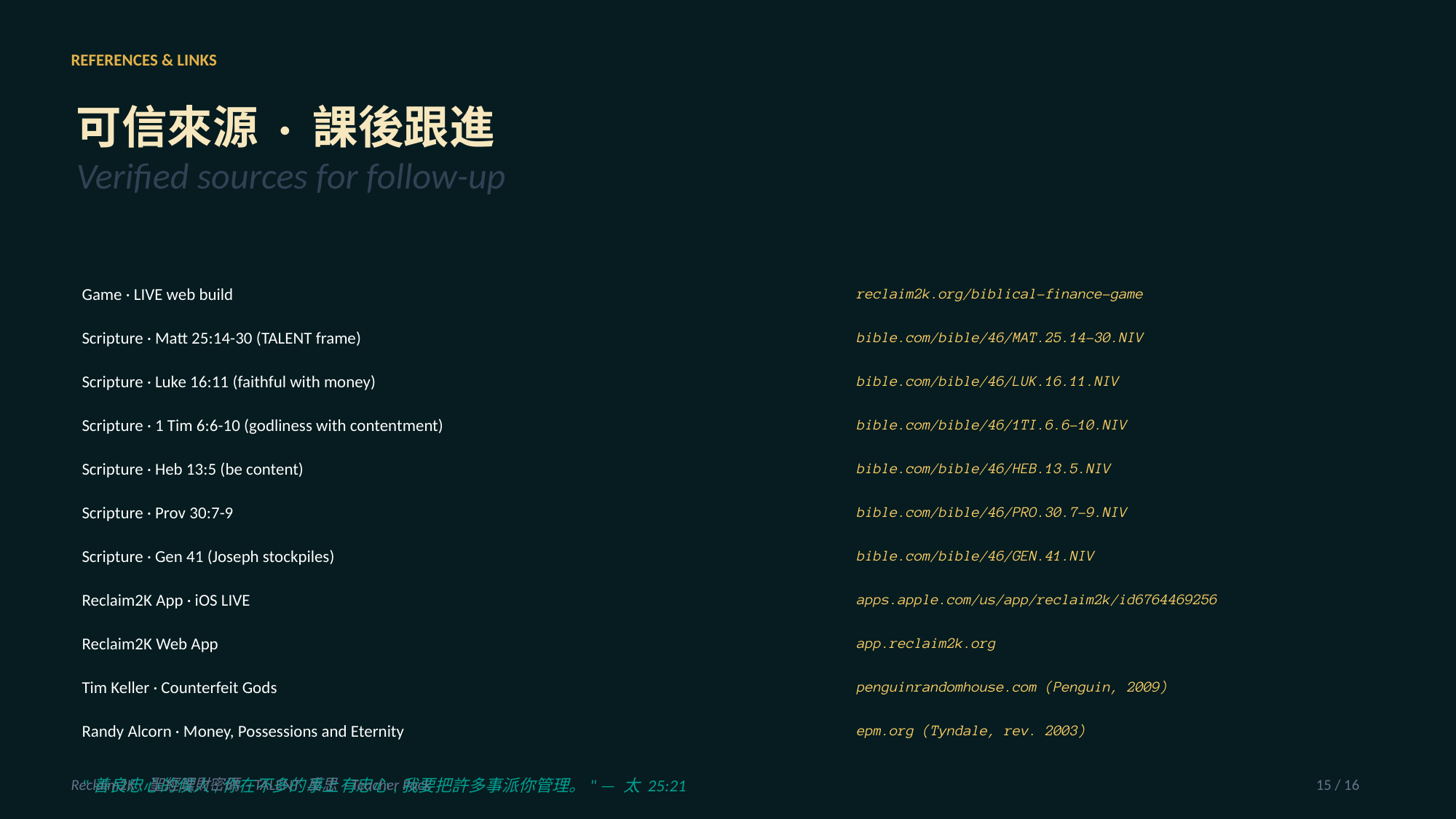

REFERENCES & LINKS
可信來源 · 課後跟進
Verified sources for follow-up
Game · LIVE web build
reclaim2k.org/biblical-finance-game
Scripture · Matt 25:14-30 (TALENT frame)
bible.com/bible/46/MAT.25.14-30.NIV
Scripture · Luke 16:11 (faithful with money)
bible.com/bible/46/LUK.16.11.NIV
Scripture · 1 Tim 6:6-10 (godliness with contentment)
bible.com/bible/46/1TI.6.6-10.NIV
Scripture · Heb 13:5 (be content)
bible.com/bible/46/HEB.13.5.NIV
Scripture · Prov 30:7-9
bible.com/bible/46/PRO.30.7-9.NIV
Scripture · Gen 41 (Joseph stockpiles)
bible.com/bible/46/GEN.41.NIV
Reclaim2K App · iOS LIVE
apps.apple.com/us/app/reclaim2k/id6764469256
Reclaim2K Web App
app.reclaim2k.org
Tim Keller · Counterfeit Gods
penguinrandomhouse.com (Penguin, 2009)
Randy Alcorn · Money, Possessions and Eternity
epm.org (Tyndale, rev. 2003)
Reclaim2K · 聖經理財密碼 · TALENT 反思 · Teacher Pack
"善良忠心的僕人,你在不多的事上有忠心,我要把許多事派你管理。" — 太 25:21
15 / 16